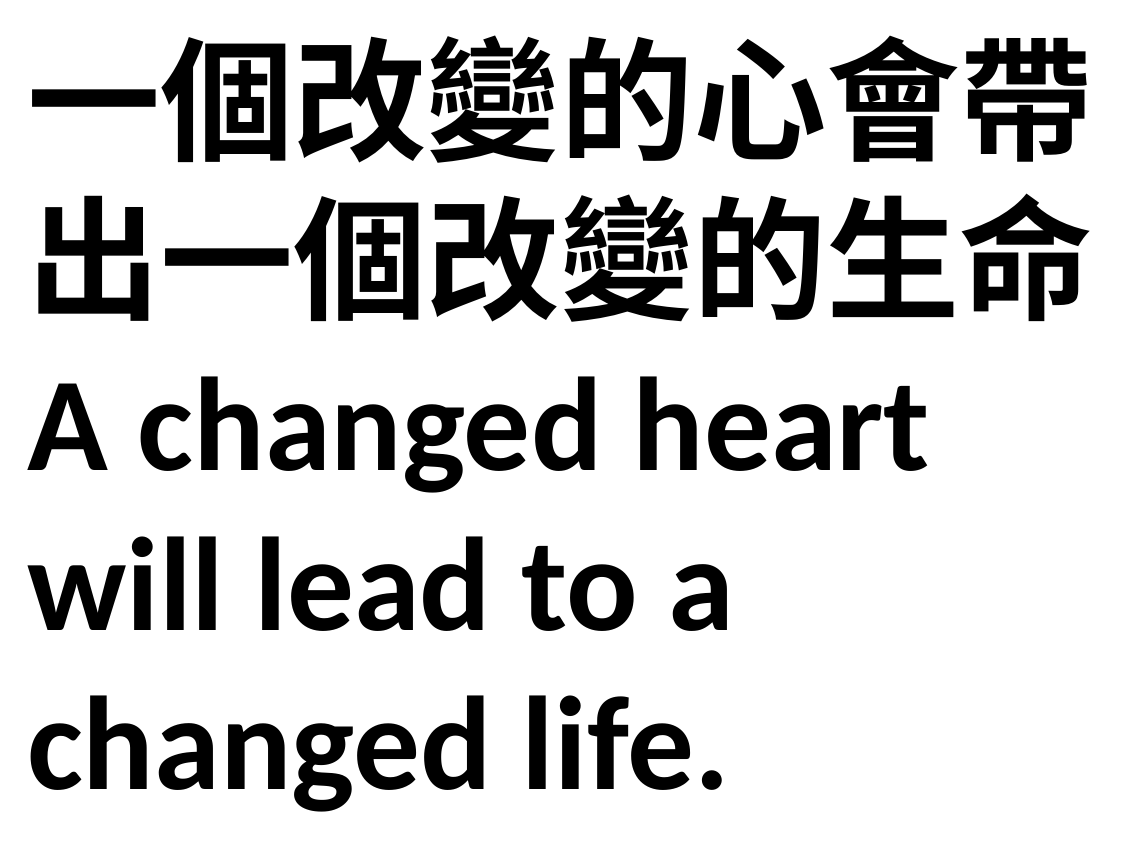

一個改變的心會帶出一個改變的生命
A changed heart will lead to a changed life.